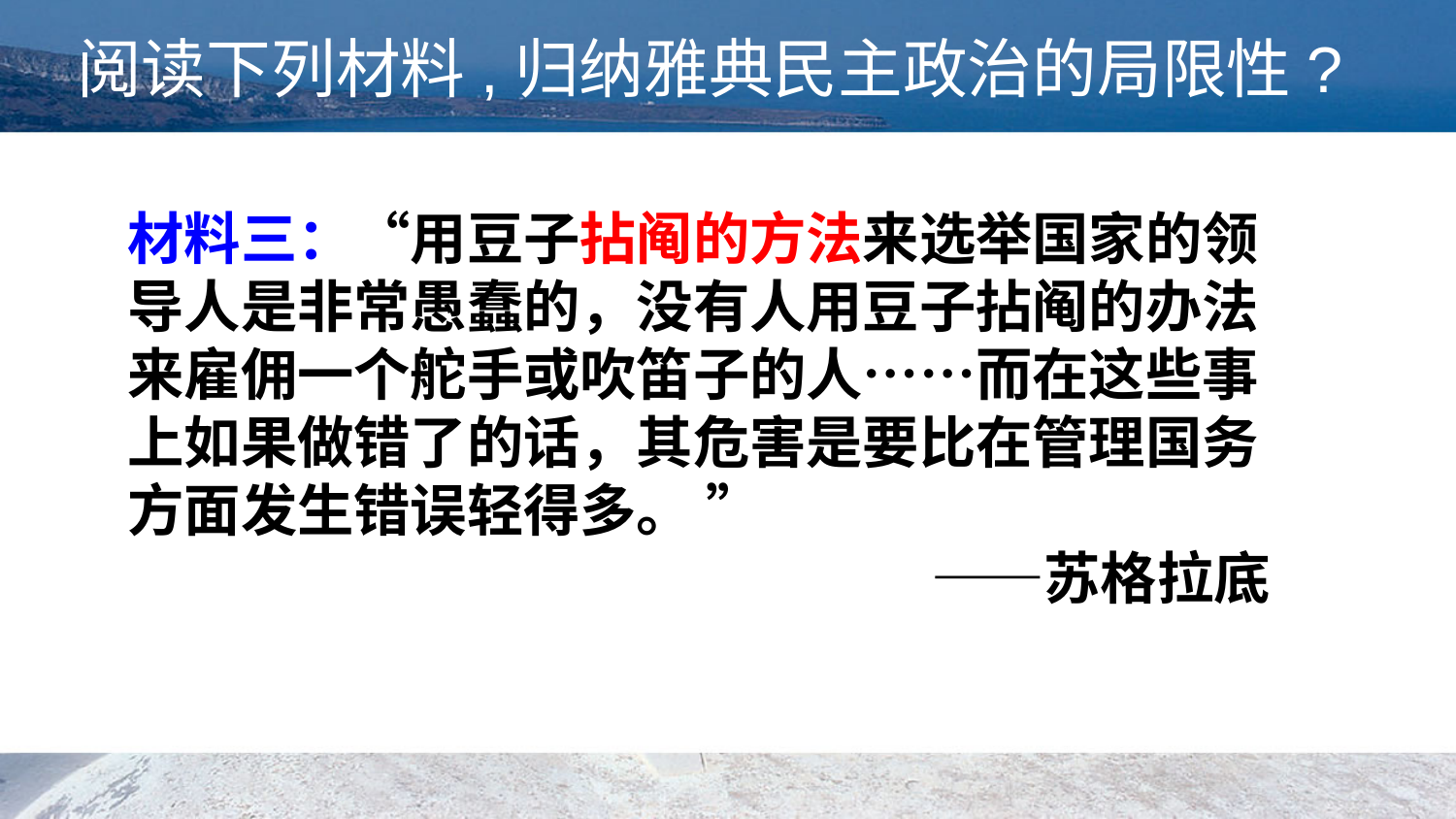

阅读下列材料,归纳雅典民主政治的局限性?
材料三：“用豆子拈阄的方法来选举国家的领导人是非常愚蠢的，没有人用豆子拈阄的办法来雇佣一个舵手或吹笛子的人……而在这些事上如果做错了的话，其危害是要比在管理国务方面发生错误轻得多。 ”
　　　　　　　　　　  ——苏格拉底